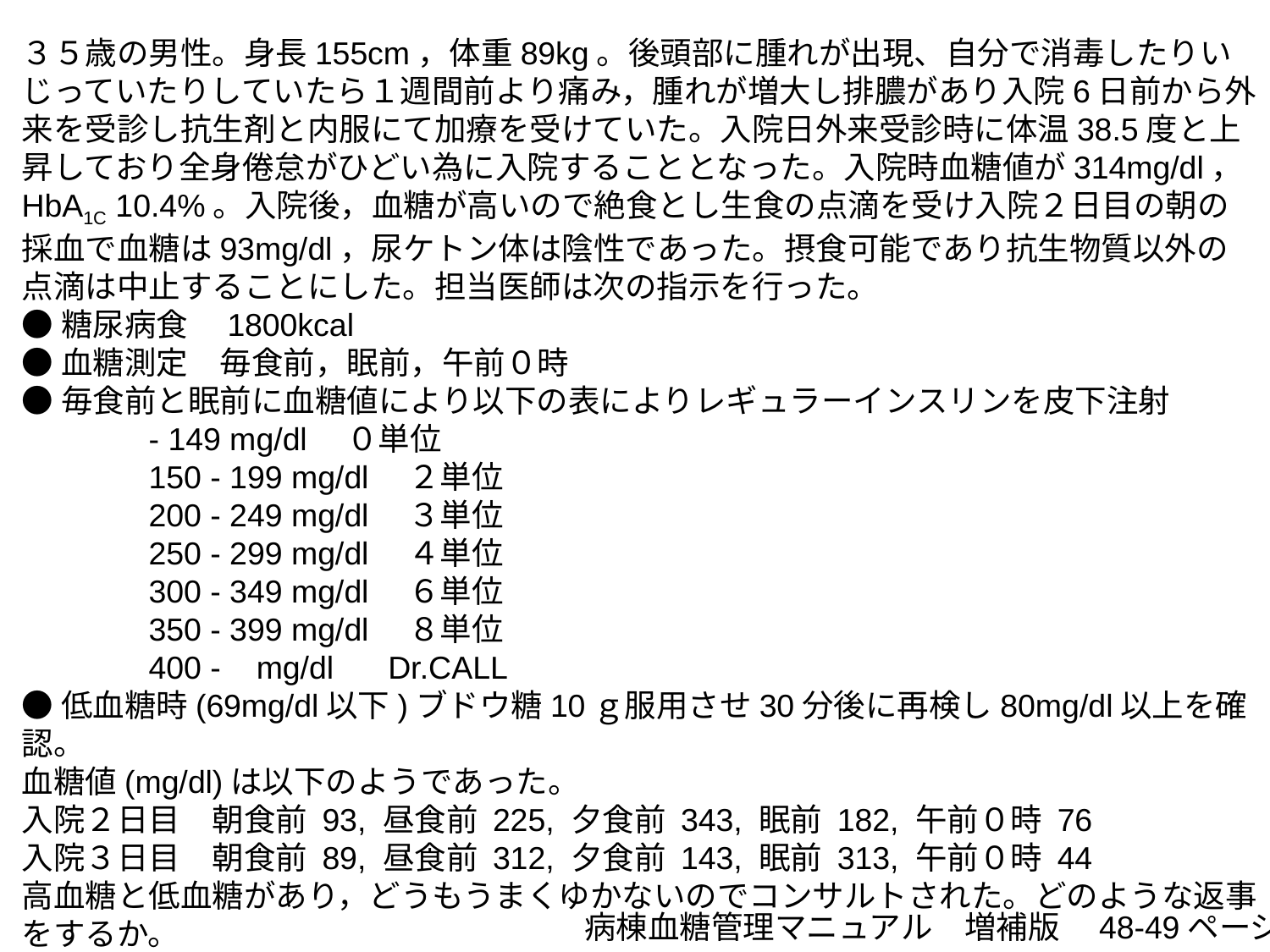

３５歳の男性。身長155cm，体重89kg。後頭部に腫れが出現、自分で消毒したりいじっていたりしていたら１週間前より痛み，腫れが増大し排膿があり入院6日前から外来を受診し抗生剤と内服にて加療を受けていた。入院日外来受診時に体温38.5度と上昇しており全身倦怠がひどい為に入院することとなった。入院時血糖値が314mg/dl，HbA1C 10.4%。入院後，血糖が高いので絶食とし生食の点滴を受け入院２日目の朝の採血で血糖は93mg/dl，尿ケトン体は陰性であった。摂食可能であり抗生物質以外の点滴は中止することにした。担当医師は次の指示を行った。
●糖尿病食　1800kcal
●血糖測定　毎食前，眠前，午前０時
●毎食前と眠前に血糖値により以下の表によりレギュラーインスリンを皮下注射
	- 149 mg/dl　０単位
	150 - 199 mg/dl　２単位
	200 - 249 mg/dl　３単位
	250 - 299 mg/dl　４単位
	300 - 349 mg/dl　６単位
	350 - 399 mg/dl　８単位
	400 -    mg/dl　 Dr.CALL
●低血糖時(69mg/dl以下)ブドウ糖10ｇ服用させ30分後に再検し80mg/dl以上を確認。
血糖値(mg/dl)は以下のようであった。
入院２日目　朝食前 93, 昼食前 225, 夕食前 343, 眠前 182, 午前０時 76
入院３日目　朝食前 89, 昼食前 312, 夕食前 143, 眠前 313, 午前０時 44
高血糖と低血糖があり，どうもうまくゆかないのでコンサルトされた。どのような返事をするか。
病棟血糖管理マニュアル　増補版　48-49ページ